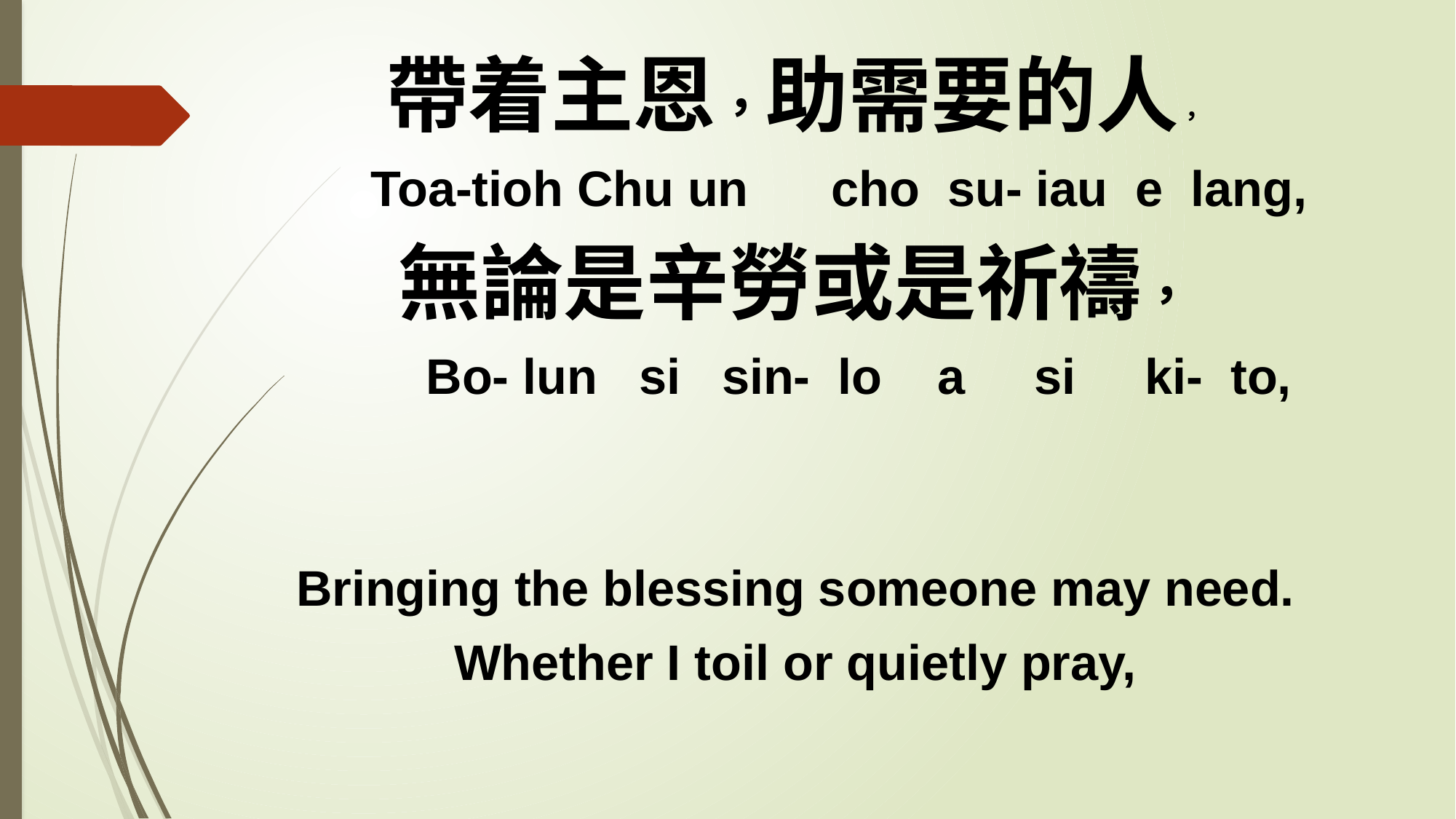

帶着主恩，助需要的人，
       Toa-tioh Chu un      cho  su- iau  e  lang,
無論是辛勞或是祈禱，
           Bo- lun   si   sin-  lo    a     si     ki-  to,

Bringing the blessing someone may need.
Whether I toil or quietly pray,